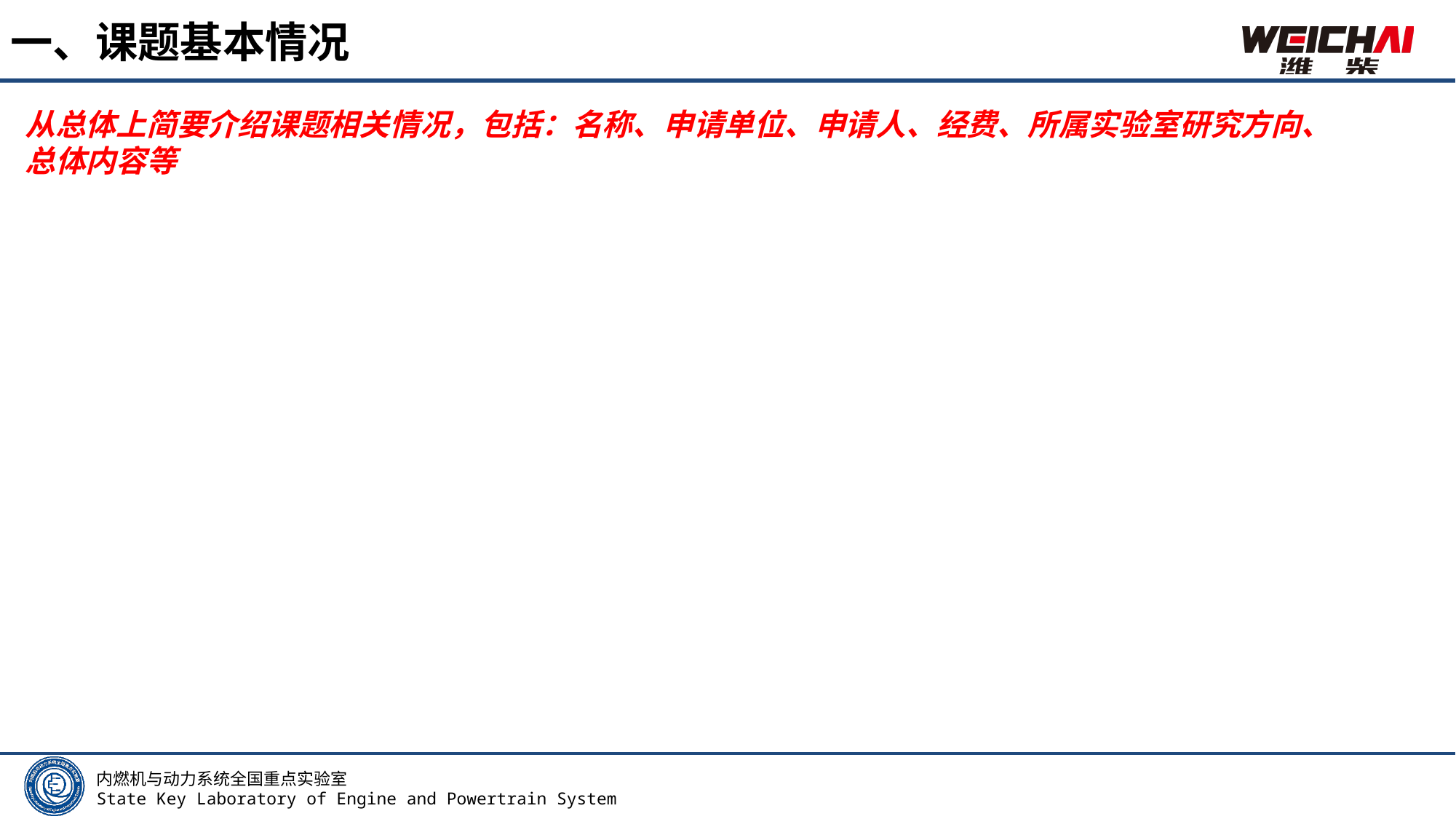

# 一、课题基本情况
从总体上简要介绍课题相关情况，包括：名称、申请单位、申请人、经费、所属实验室研究方向、总体内容等